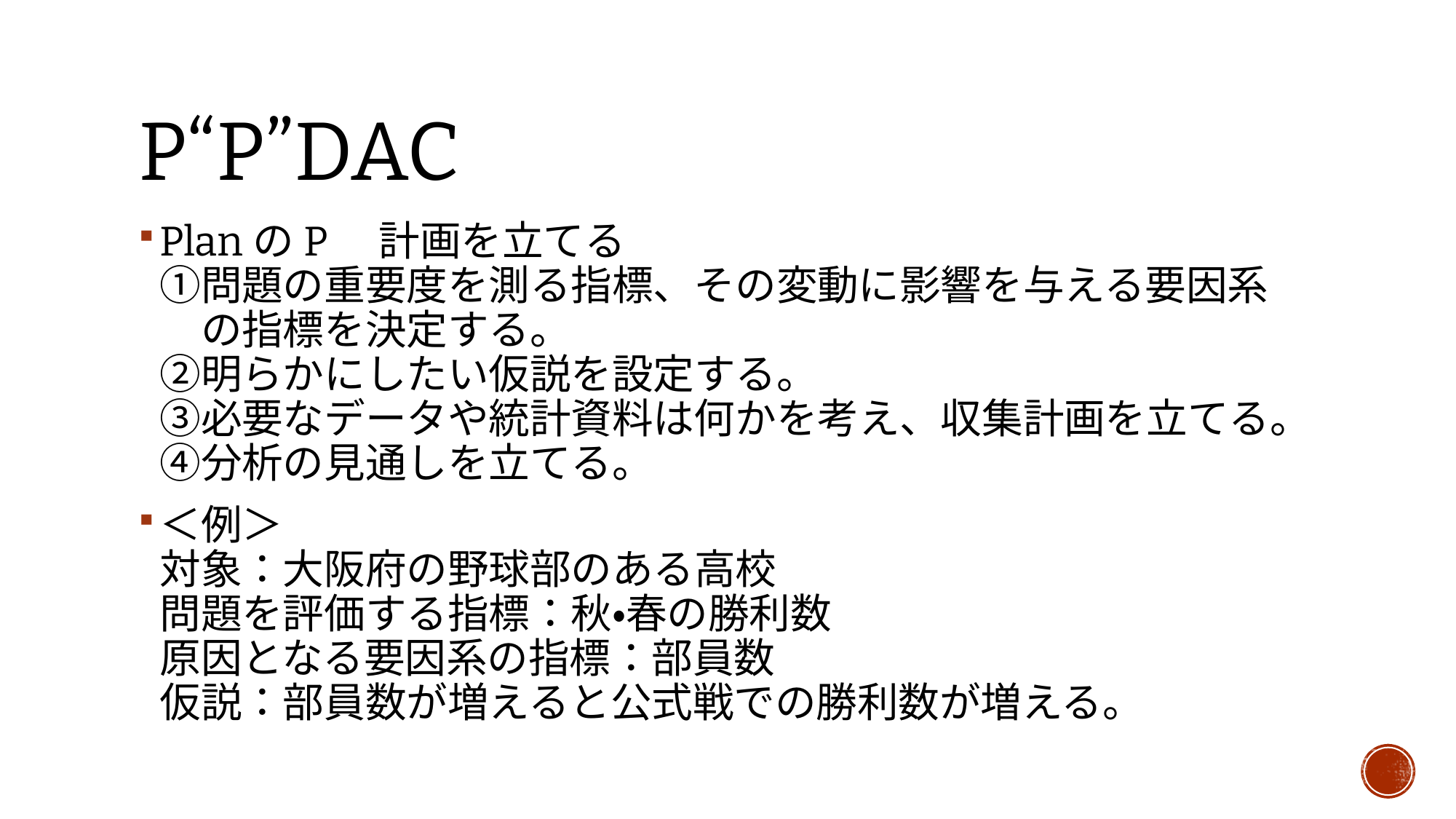

# P“P”DAC
PlanのP　計画を立てる
①問題の重要度を測る指標、その変動に影響を与える要因系
　の指標を決定する。
②明らかにしたい仮説を設定する。
③必要なデータや統計資料は何かを考え、収集計画を立てる。
④分析の見通しを立てる。
＜例＞
対象：大阪府の野球部のある高校
問題を評価する指標：秋・春の勝利数
原因となる要因系の指標：部員数
仮説：部員数が増えると公式戦での勝利数が増える。